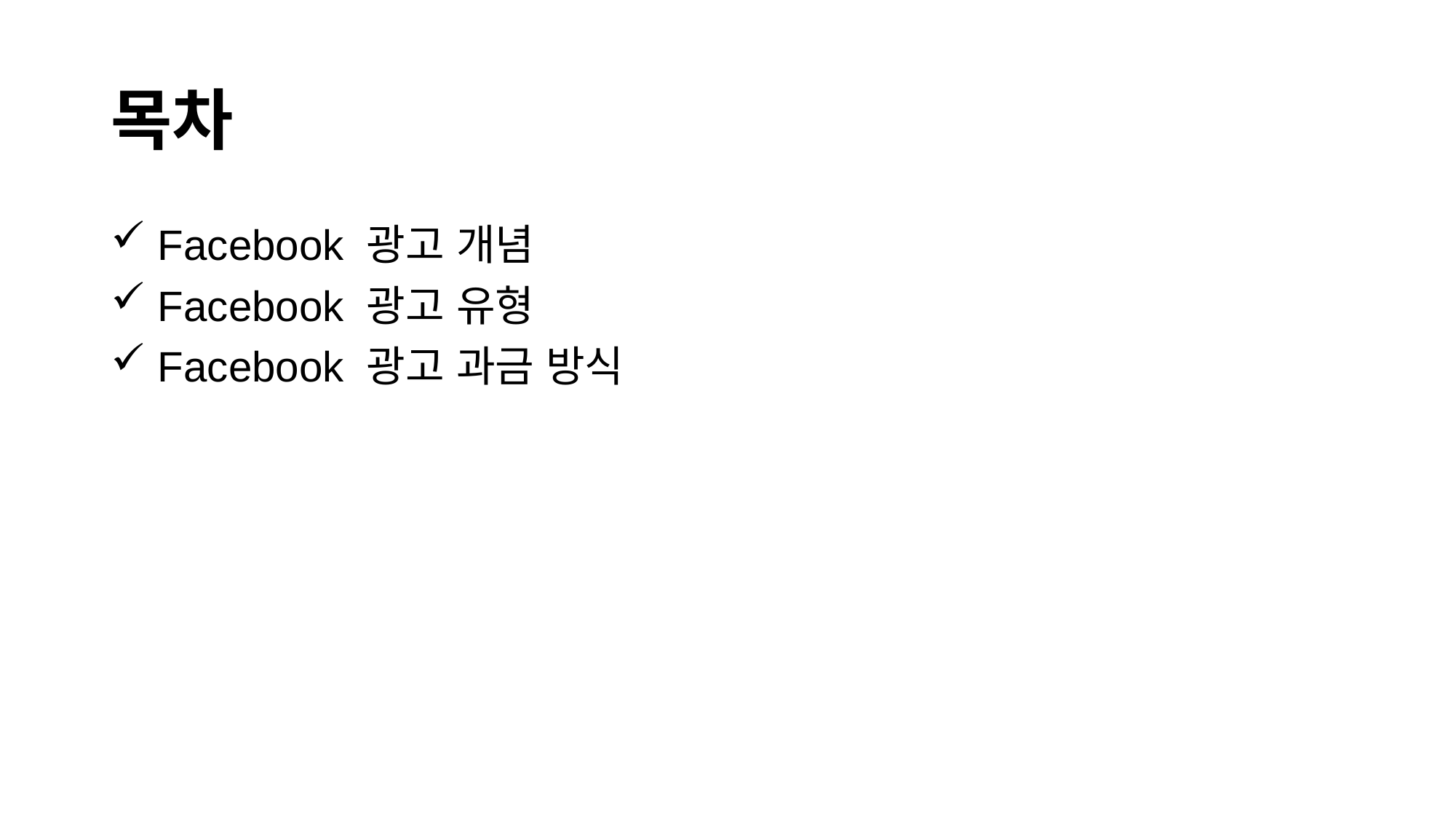

# 목차
 Facebook 광고 개념
 Facebook 광고 유형
 Facebook 광고 과금 방식